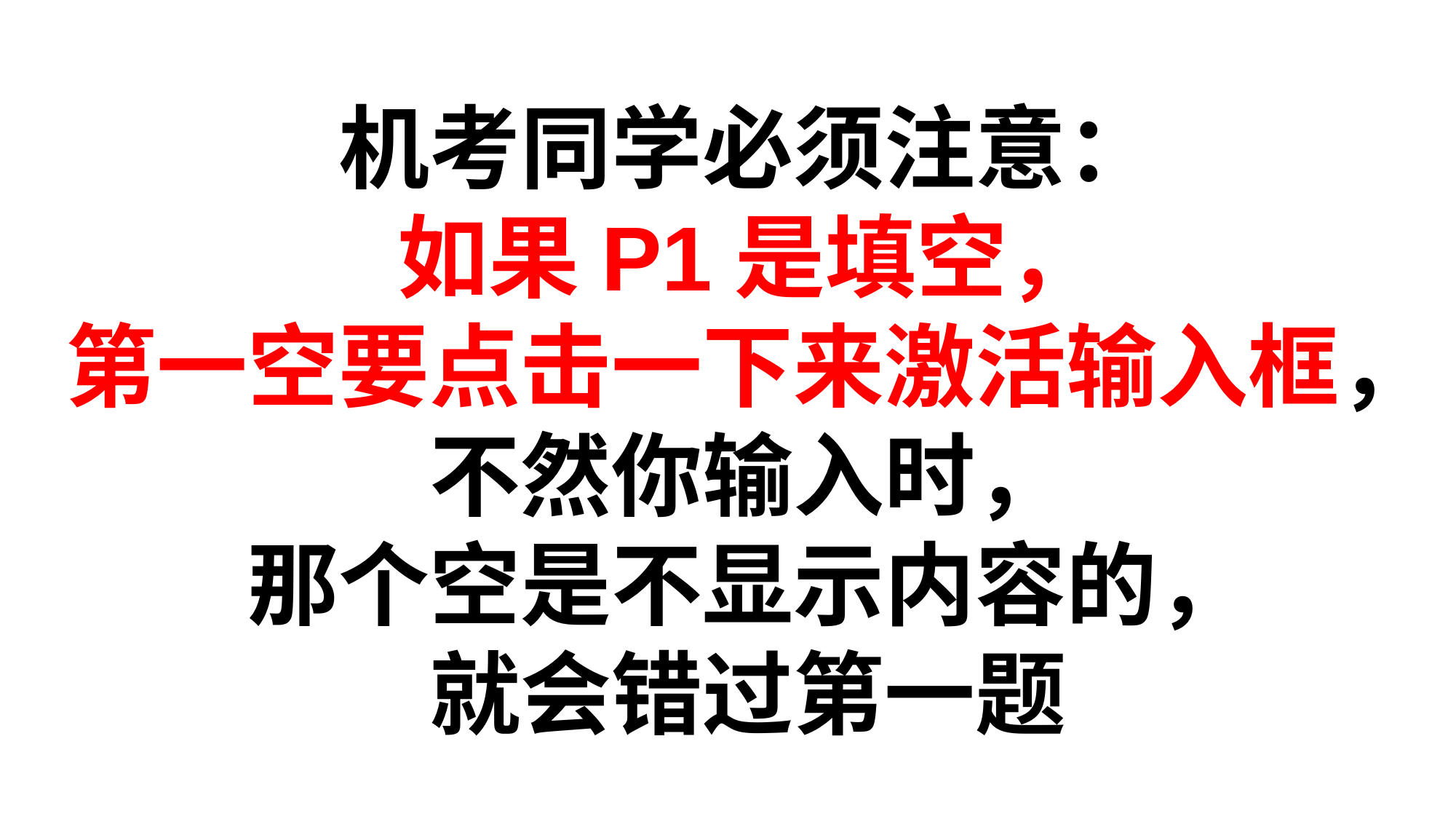

机考同学必须注意：
如果P1是填空，
第一空要点击一下来激活输入框，
不然你输入时，
那个空是不显示内容的，
就会错过第一题